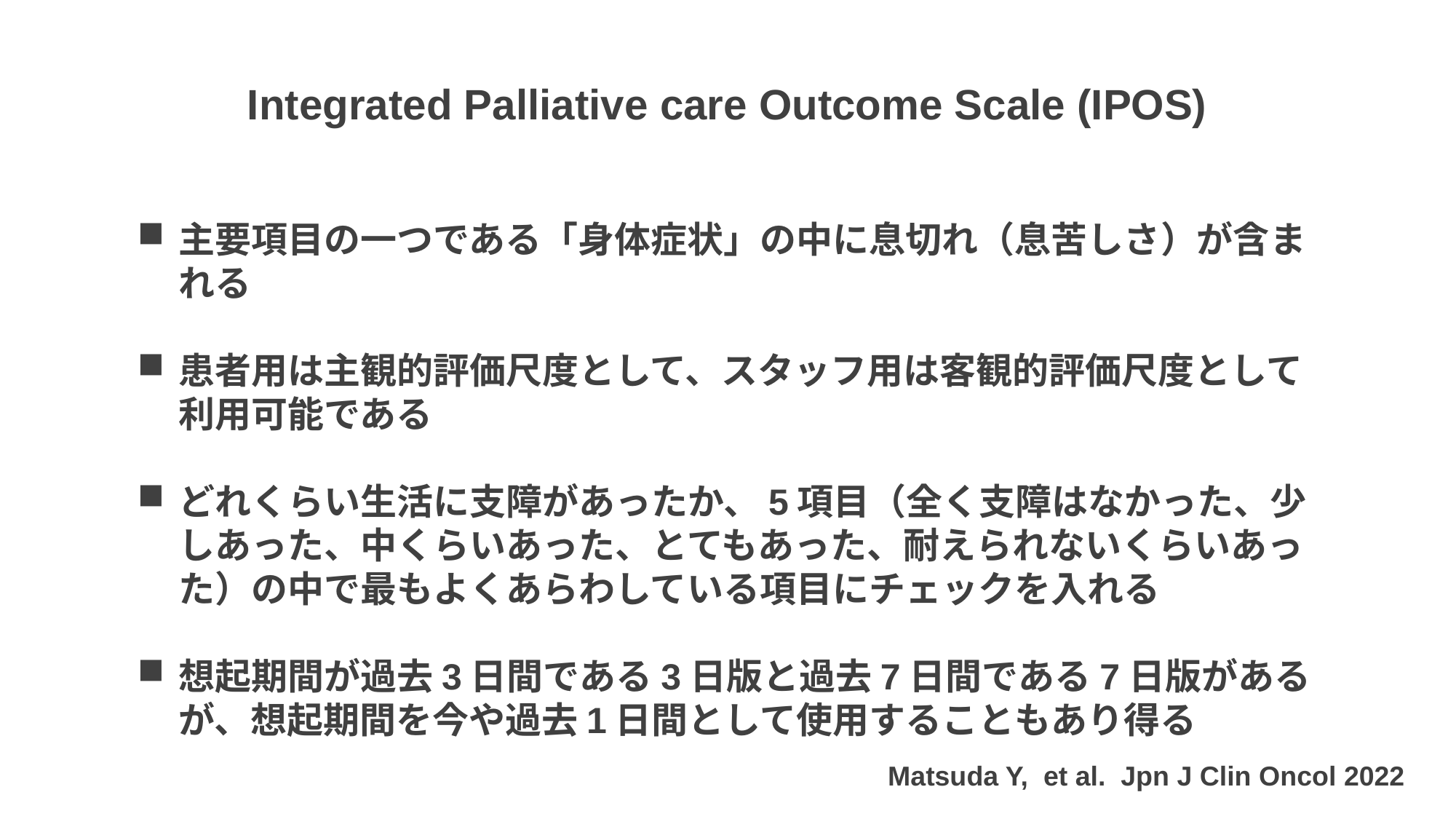

Integrated Palliative care Outcome Scale (IPOS)
主要項目の一つである「身体症状」の中に息切れ（息苦しさ）が含まれる

患者用は主観的評価尺度として、スタッフ用は客観的評価尺度として利用可能である

どれくらい生活に支障があったか、5項目（全く支障はなかった、少しあった、中くらいあった、とてもあった、耐えられないくらいあった）の中で最もよくあらわしている項目にチェックを入れる

想起期間が過去3日間である3日版と過去7日間である7日版があるが、想起期間を今や過去1日間として使用することもあり得る
 Matsuda Y,  et al.  Jpn J Clin Oncol 2022